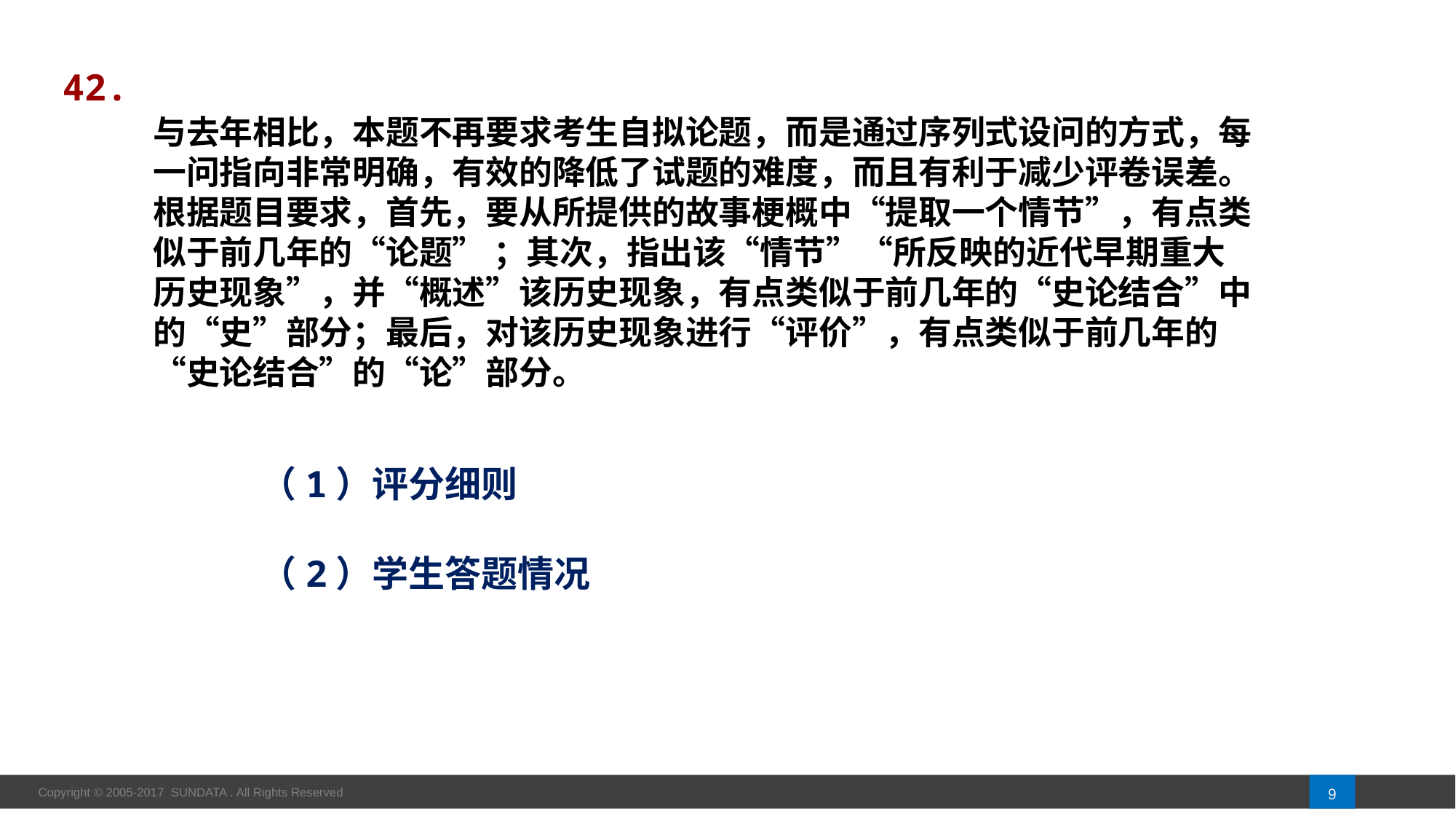

42.
与去年相比，本题不再要求考生自拟论题，而是通过序列式设问的方式，每一问指向非常明确，有效的降低了试题的难度，而且有利于减少评卷误差。根据题目要求，首先，要从所提供的故事梗概中“提取一个情节”，有点类似于前几年的“论题” ；其次，指出该“情节”“所反映的近代早期重大历史现象”，并“概述”该历史现象，有点类似于前几年的“史论结合”中的“史”部分；最后，对该历史现象进行“评价”，有点类似于前几年的“史论结合”的“论”部分。
（1）评分细则
（2）学生答题情况